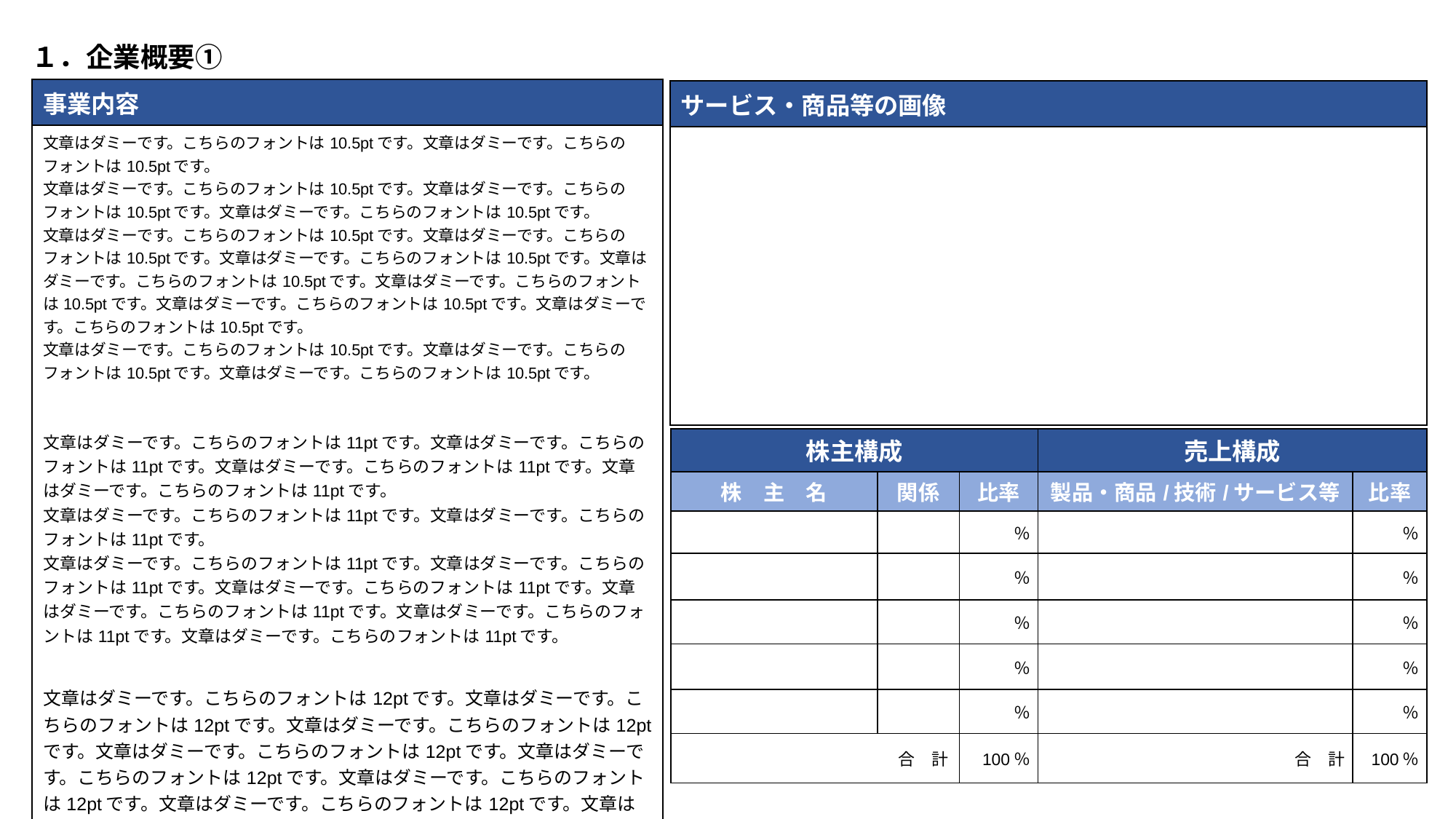

１．企業概要①
| 事業内容 |
| --- |
| 文章はダミーです。こちらのフォントは10.5ptです。文章はダミーです。こちらのフォントは10.5ptです。 文章はダミーです。こちらのフォントは10.5ptです。文章はダミーです。こちらのフォントは10.5ptです。文章はダミーです。こちらのフォントは10.5ptです。 文章はダミーです。こちらのフォントは10.5ptです。文章はダミーです。こちらのフォントは10.5ptです。文章はダミーです。こちらのフォントは10.5ptです。文章はダミーです。こちらのフォントは10.5ptです。文章はダミーです。こちらのフォントは10.5ptです。文章はダミーです。こちらのフォントは10.5ptです。文章はダミーです。こちらのフォントは10.5ptです。 文章はダミーです。こちらのフォントは10.5ptです。文章はダミーです。こちらのフォントは10.5ptです。文章はダミーです。こちらのフォントは10.5ptです。 文章はダミーです。こちらのフォントは11ptです。文章はダミーです。こちらのフォントは11ptです。文章はダミーです。こちらのフォントは11ptです。文章はダミーです。こちらのフォントは11ptです。 文章はダミーです。こちらのフォントは11ptです。文章はダミーです。こちらのフォントは11ptです。 文章はダミーです。こちらのフォントは11ptです。文章はダミーです。こちらのフォントは11ptです。文章はダミーです。こちらのフォントは11ptです。文章はダミーです。こちらのフォントは11ptです。文章はダミーです。こちらのフォントは11ptです。文章はダミーです。こちらのフォントは11ptです。 文章はダミーです。こちらのフォントは12ptです。文章はダミーです。こちらのフォントは12ptです。文章はダミーです。こちらのフォントは12ptです。文章はダミーです。こちらのフォントは12ptです。文章はダミーです。こちらのフォントは12ptです。文章はダミーです。こちらのフォントは12ptです。文章はダミーです。こちらのフォントは12ptです。文章はダミーです。こちらのフォントは12ptです。 |
| サービス・商品等の画像 |
| --- |
|  |
| 株主構成 |  |  | 売上構成 |  |
| --- | --- | --- | --- | --- |
| 株　主　名 | 関係 | 比率 | 製品・商品/技術/サービス等 | 比率 |
|  |  | ％ |  | ％ |
|  |  | ％ |  | ％ |
|  |  | ％ |  | ％ |
|  |  | ％ |  | ％ |
|  |  | ％ |  | ％ |
| 合　計 |  | 100％ | 合　計 | 100％ |